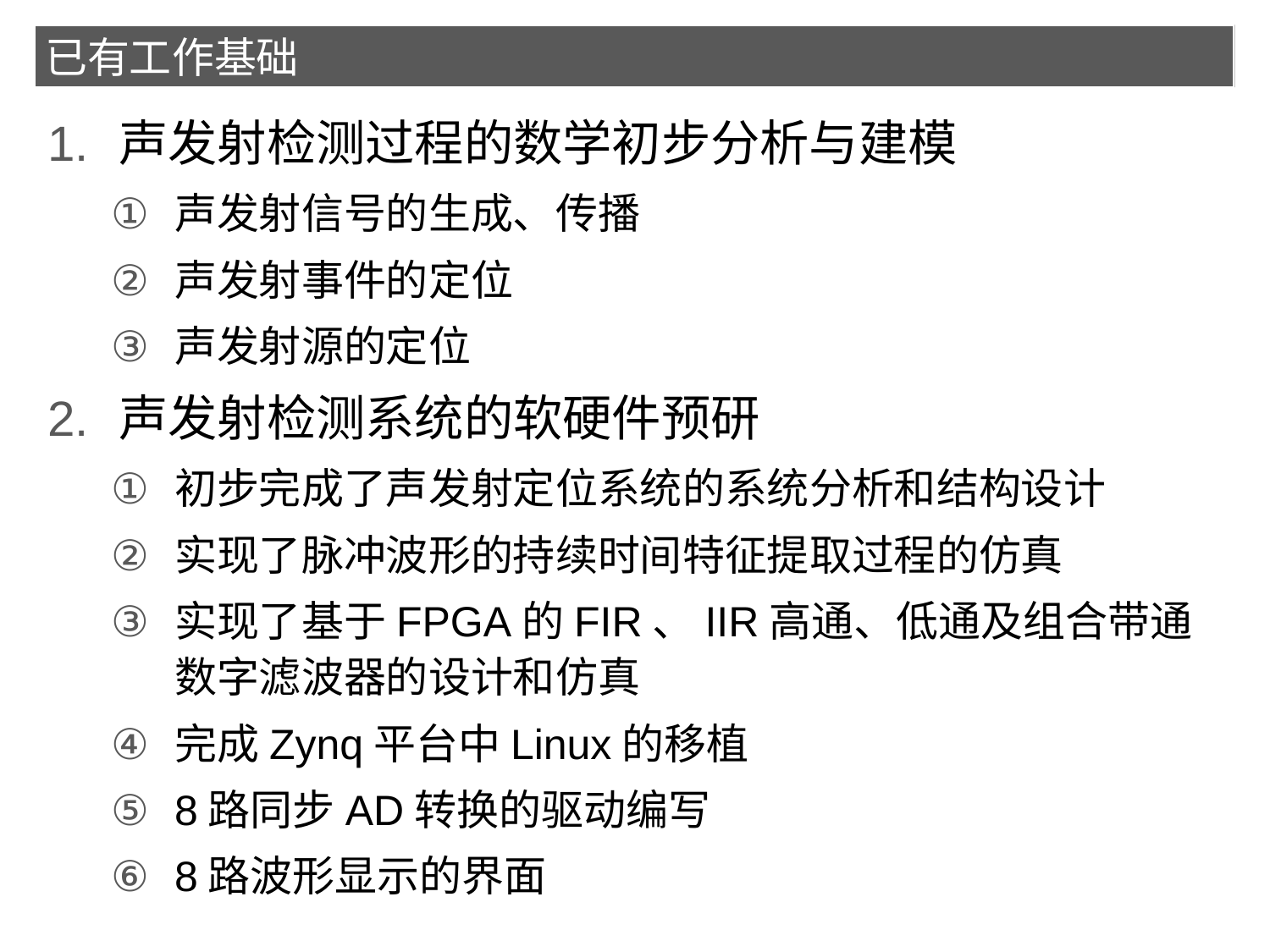

已有工作基础
声发射检测过程的数学初步分析与建模
声发射信号的生成、传播
声发射事件的定位
声发射源的定位
声发射检测系统的软硬件预研
初步完成了声发射定位系统的系统分析和结构设计
实现了脉冲波形的持续时间特征提取过程的仿真
实现了基于FPGA的FIR、IIR高通、低通及组合带通数字滤波器的设计和仿真
完成Zynq平台中Linux的移植
8路同步AD转换的驱动编写
8路波形显示的界面